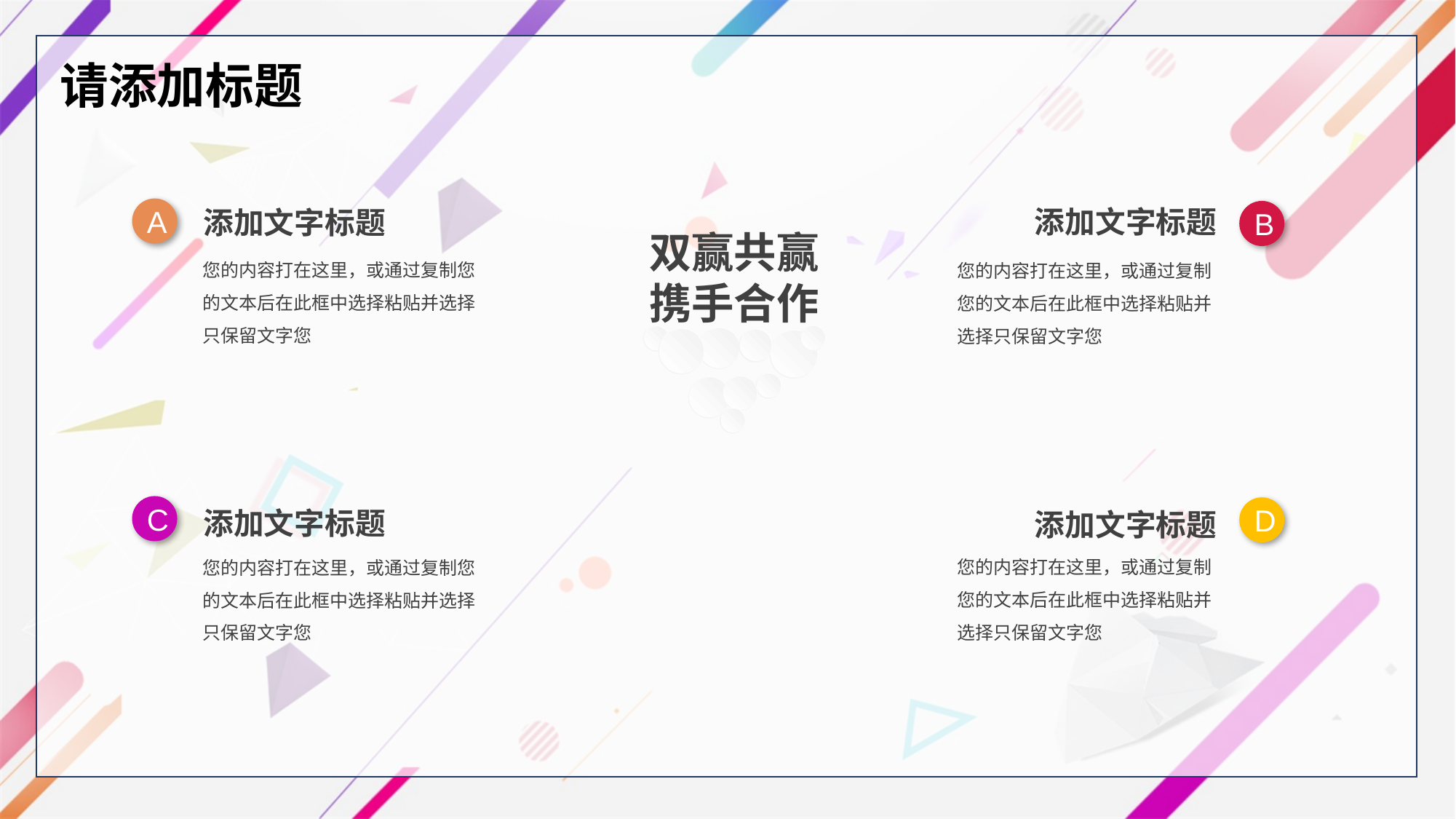

请添加标题
A
添加文字标题
添加文字标题
B
双赢共赢
携手合作
您的内容打在这里，或通过复制您的文本后在此框中选择粘贴并选择只保留文字您
您的内容打在这里，或通过复制您的文本后在此框中选择粘贴并选择只保留文字您

C
D
添加文字标题

添加文字标题
您的内容打在这里，或通过复制您的文本后在此框中选择粘贴并选择只保留文字您
您的内容打在这里，或通过复制您的文本后在此框中选择粘贴并选择只保留文字您